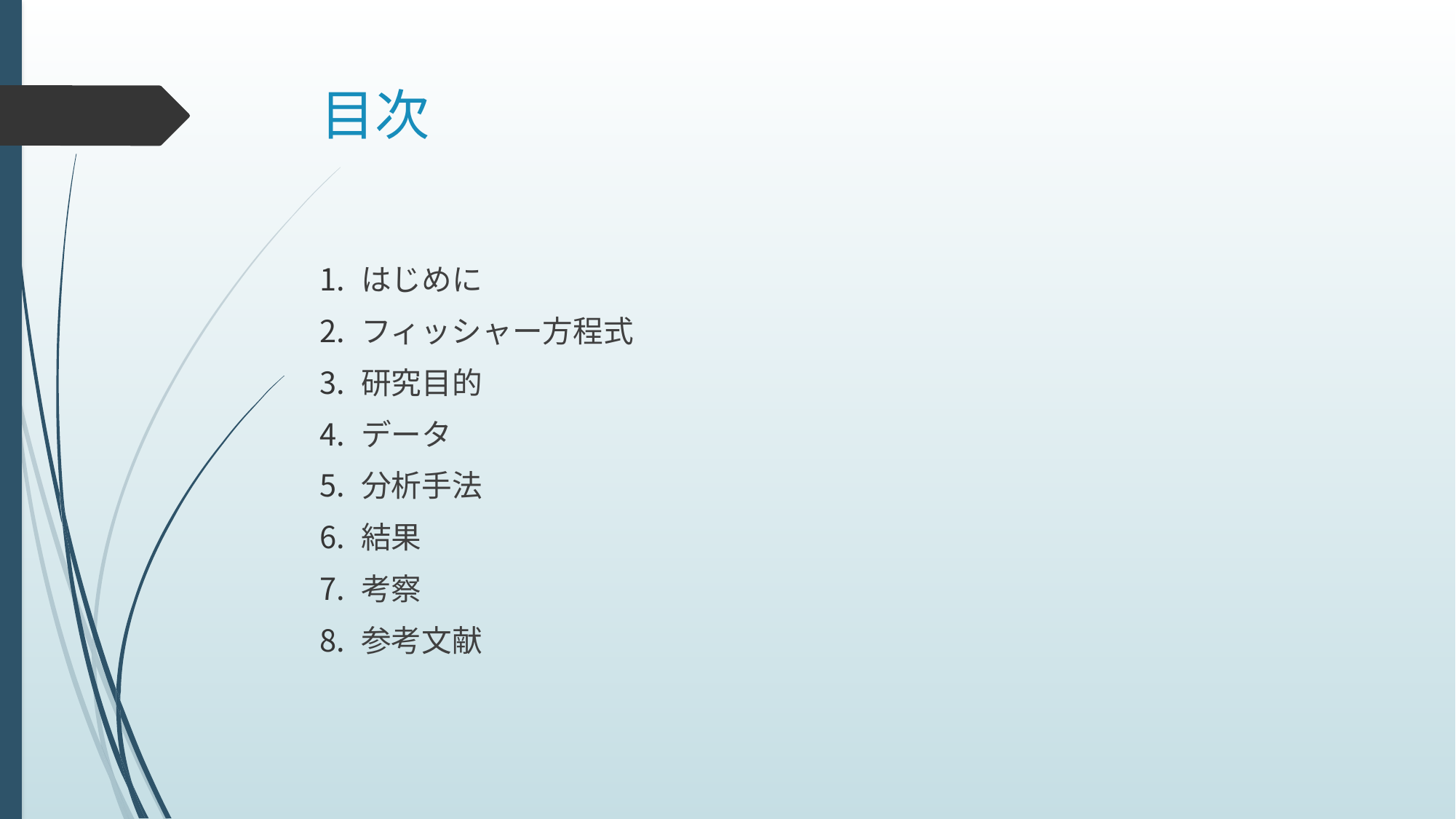

# 目次
はじめに
フィッシャー方程式
研究目的
データ
分析手法
結果
考察
参考文献